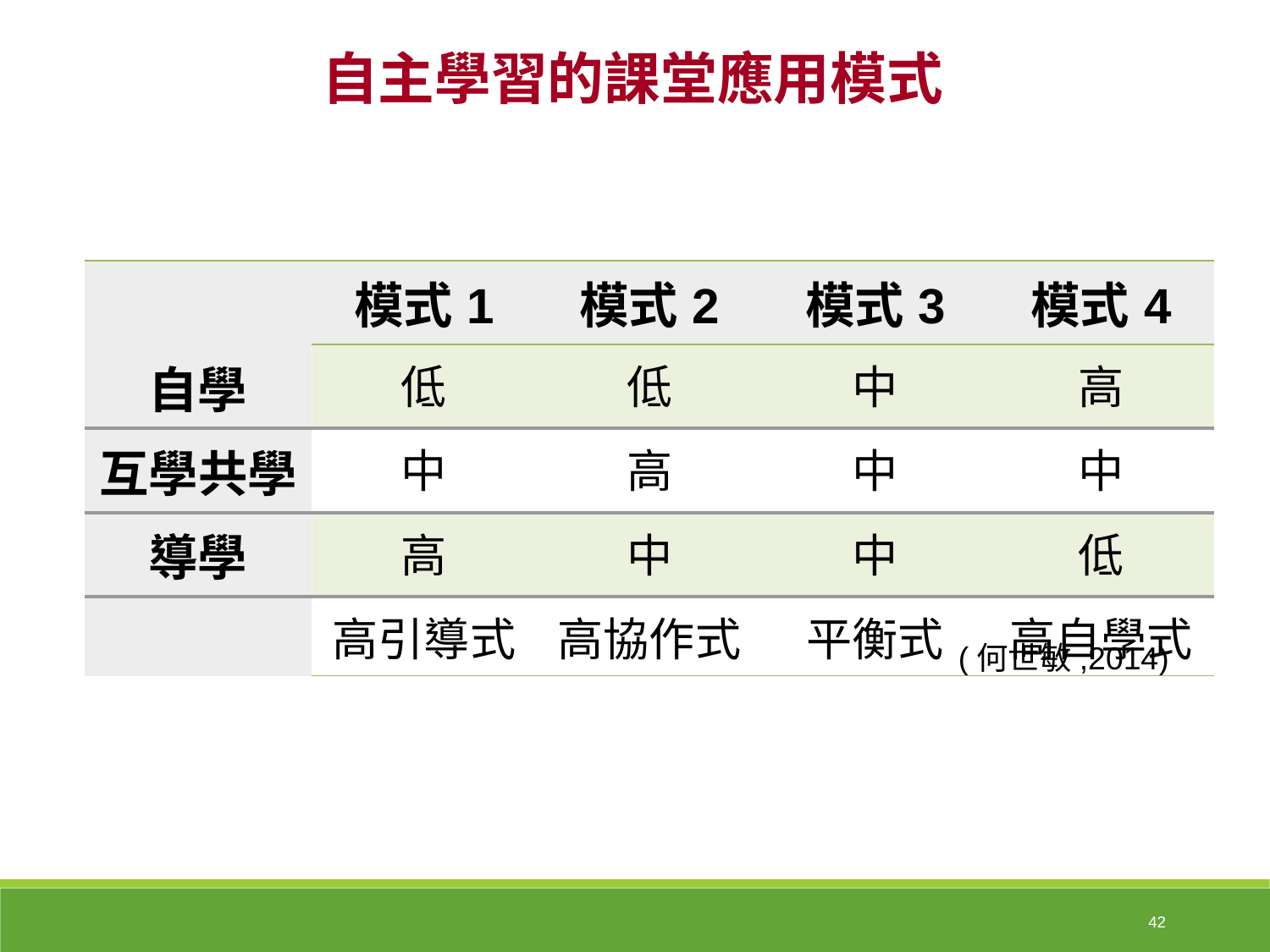

自主學習的課堂應用模式

|  | 模式1 | 模式2 | 模式3 | 模式4 |
| --- | --- | --- | --- | --- |
| 自學 | 低 | 低 | 中 | 高 |
| 互學共學 | 中 | 高 | 中 | 中 |
| 導學 | 高 | 中 | 中 | 低 |
|  | 高引導式 | 高協作式 | 平衡式 | 高自學式 |
(何世敏,2014)
42